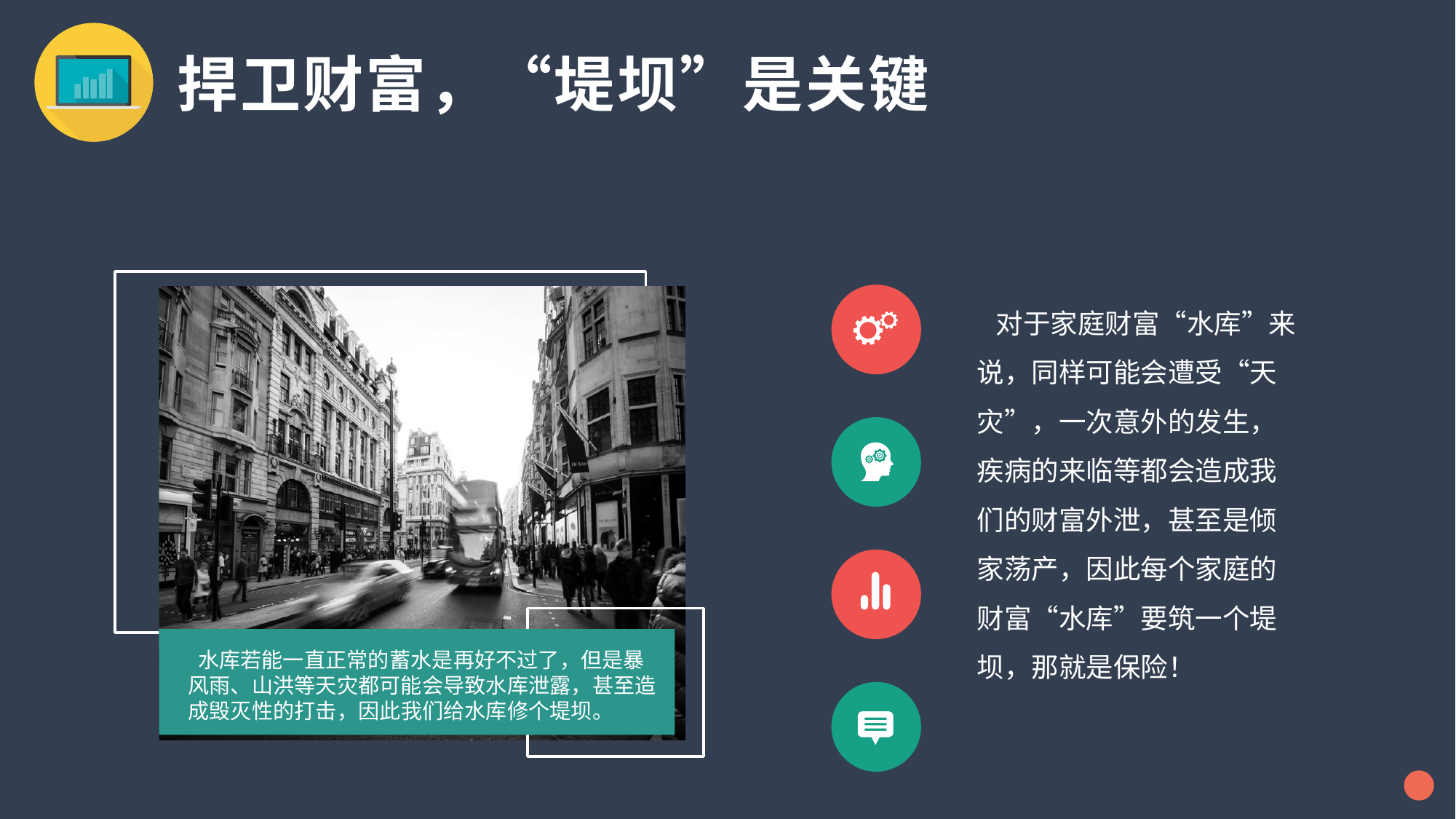

捍卫财富，“堤坝”是关键

  对于家庭财富“水库”来说，同样可能会遭受“天灾”，一次意外的发生，疾病的来临等都会造成我们的财富外泄，甚至是倾家荡产，因此每个家庭的财富“水库”要筑一个堤坝，那就是保险！

 水库若能一直正常的蓄水是再好不过了，但是暴风雨、山洪等天灾都可能会导致水库泄露，甚至造成毁灭性的打击，因此我们给水库修个堤坝。